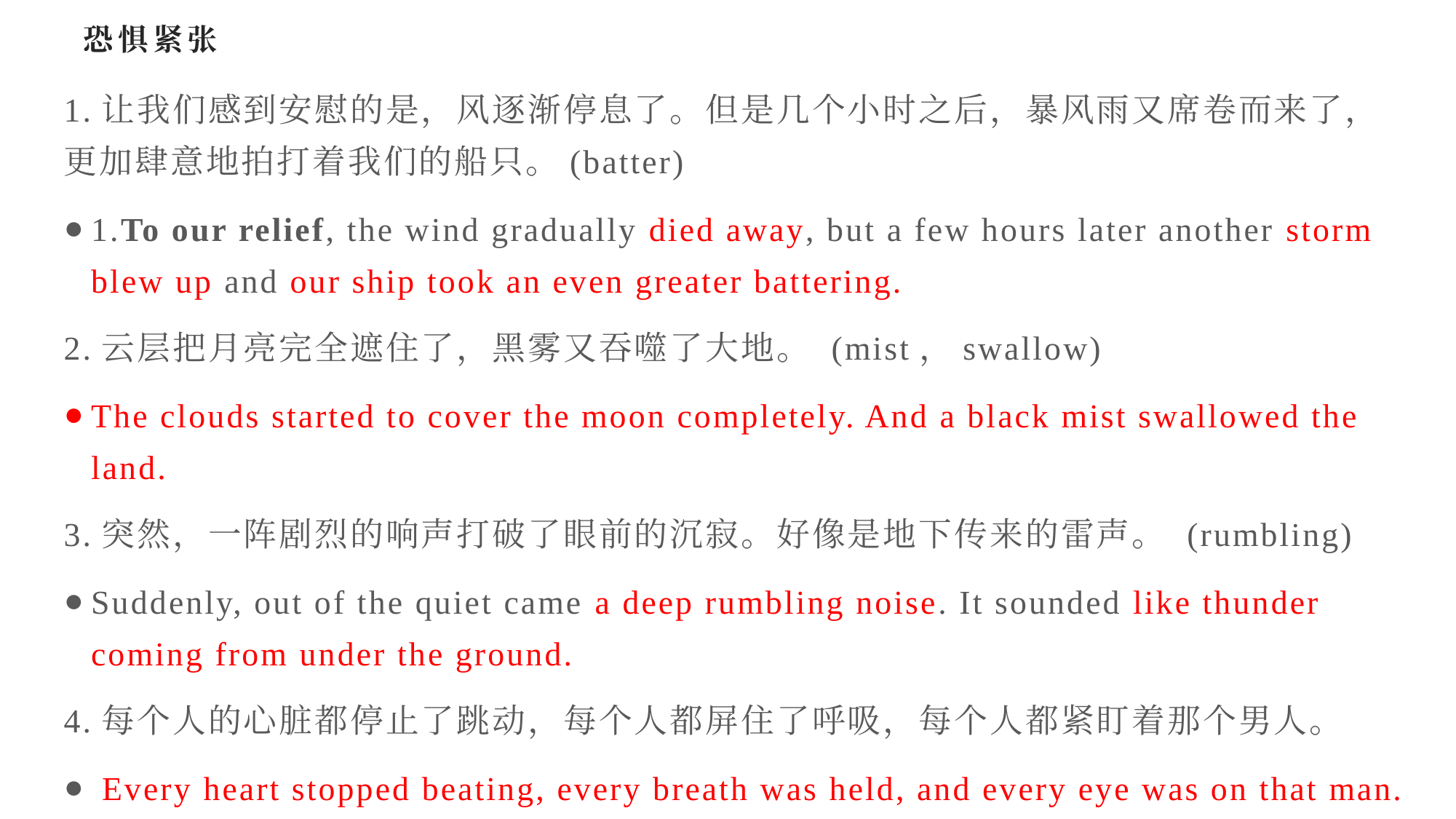

# 恐惧紧张
1.让我们感到安慰的是，风逐渐停息了。但是几个小时之后，暴风雨又席卷而来了，更加肆意地拍打着我们的船只。(batter)
1.To our relief, the wind gradually died away, but a few hours later another storm blew up and our ship took an even greater battering.
2.云层把月亮完全遮住了，黑雾又吞噬了大地。 (mist，swallow)
The clouds started to cover the moon completely. And a black mist swallowed the land.
3.突然，一阵剧烈的响声打破了眼前的沉寂。好像是地下传来的雷声。 (rumbling)
Suddenly, out of the quiet came a deep rumbling noise. It sounded like thunder coming from under the ground.
4.每个人的心脏都停止了跳动，每个人都屏住了呼吸，每个人都紧盯着那个男人。
 Every heart stopped beating, every breath was held, and every eye was on that man.